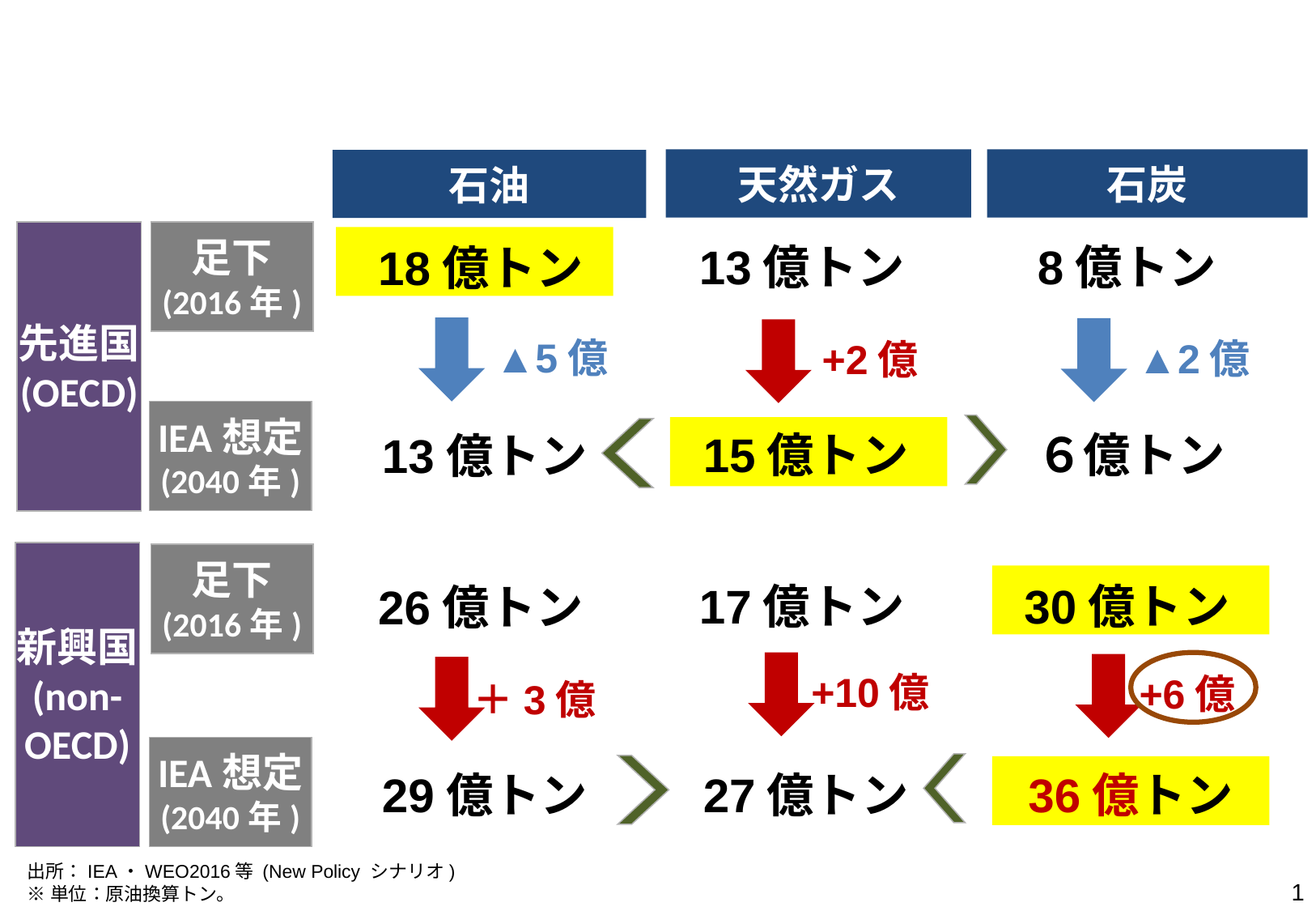

天然ガス
石炭
石油
先進国
(OECD)
足下
(2016年)

13億トン
8億トン
18億トン

▲5億
▲2億
+2億
IEA想定
(2040年)

15億トン
６億トン
13億トン
新興国
(non-
OECD)
足下
(2016年)

17億トン
30億トン
26億トン

+10億
+6億
＋3億
IEA想定
(2040年)

27億トン
36億トン
29億トン
出所：IEA・WEO2016等 (New Policy シナリオ)
※単位：原油換算トン。
1